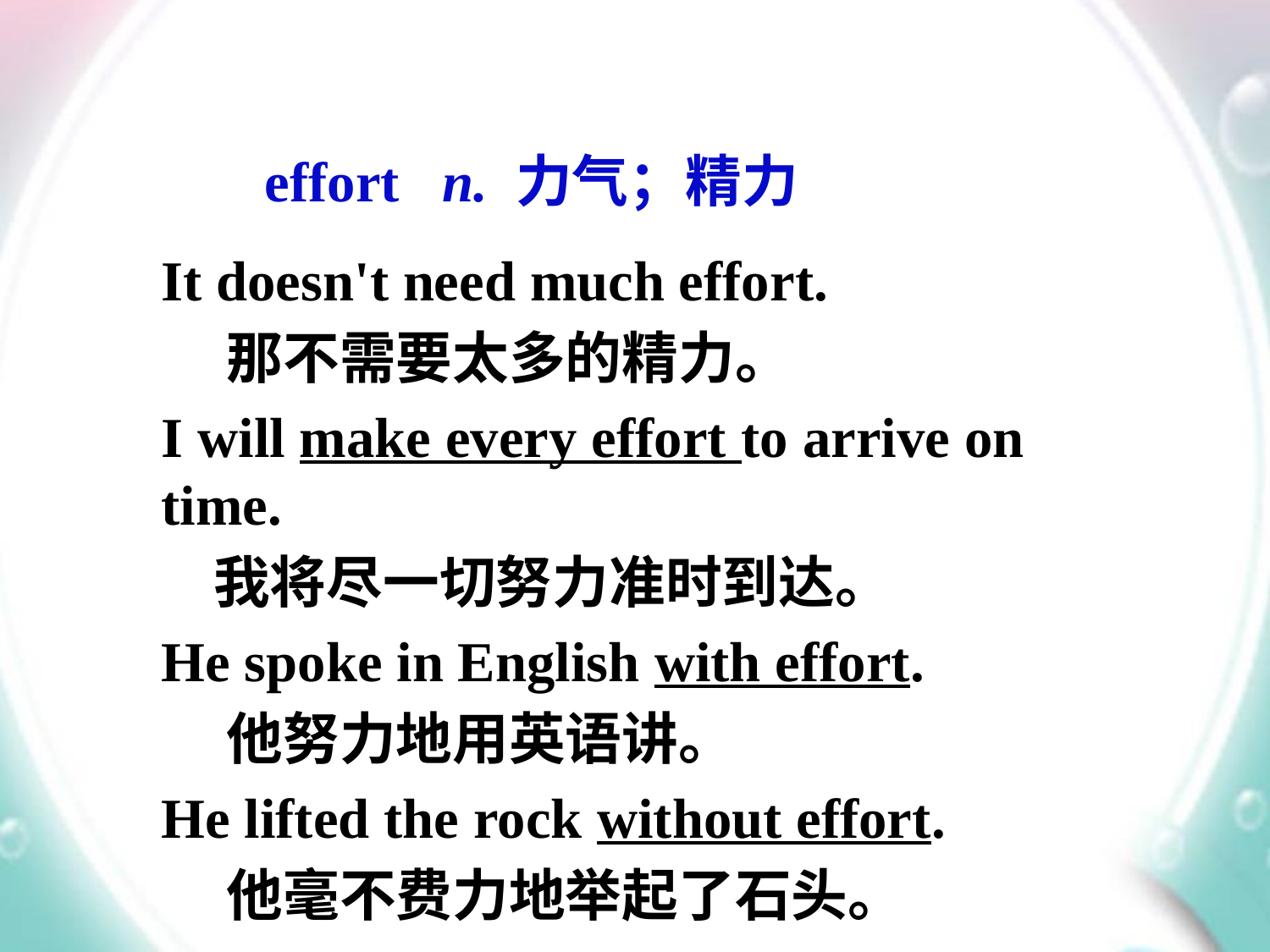

effort   n. 力气；精力
It doesn't need much effort.
    那不需要太多的精力。
I will make every effort to arrive on time.
   我将尽一切努力准时到达。
He spoke in English with effort.
    他努力地用英语讲。
He lifted the rock without effort.
    他毫不费力地举起了石头。